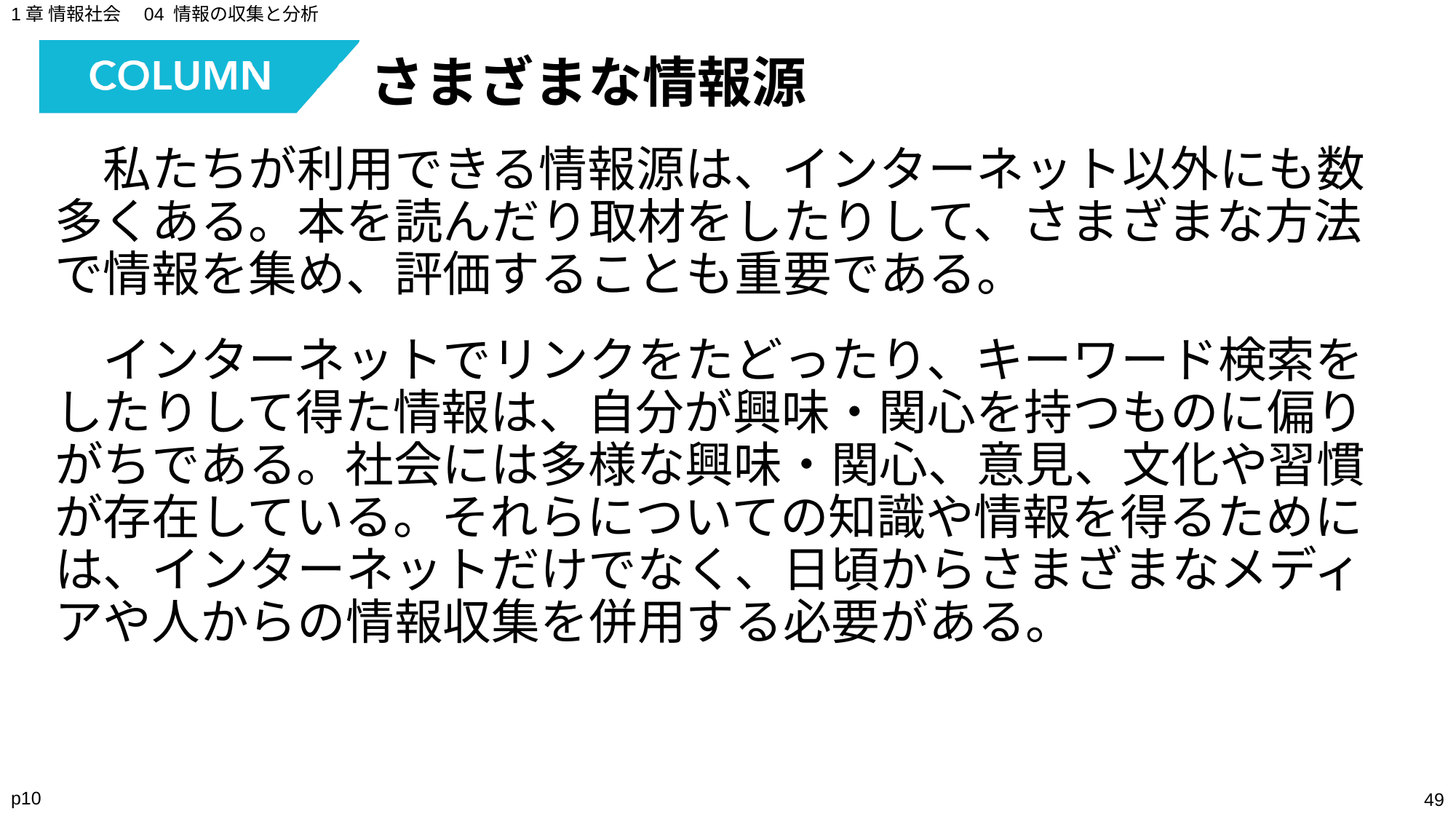

1章 情報社会　04 情報の収集と分析

さまざまな情報源
　私たちが利用できる情報源は、インターネット以外にも数多くある。本を読んだり取材をしたりして、さまざまな方法で情報を集め、評価することも重要である。
　インターネットでリンクをたどったり、キーワード検索をしたりして得た情報は、自分が興味・関心を持つものに偏りがちである。社会には多様な興味・関心、意見、文化や習慣が存在している。それらについての知識や情報を得るためには、インターネットだけでなく、日頃からさまざまなメディアや人からの情報収集を併用する必要がある。
p10
49